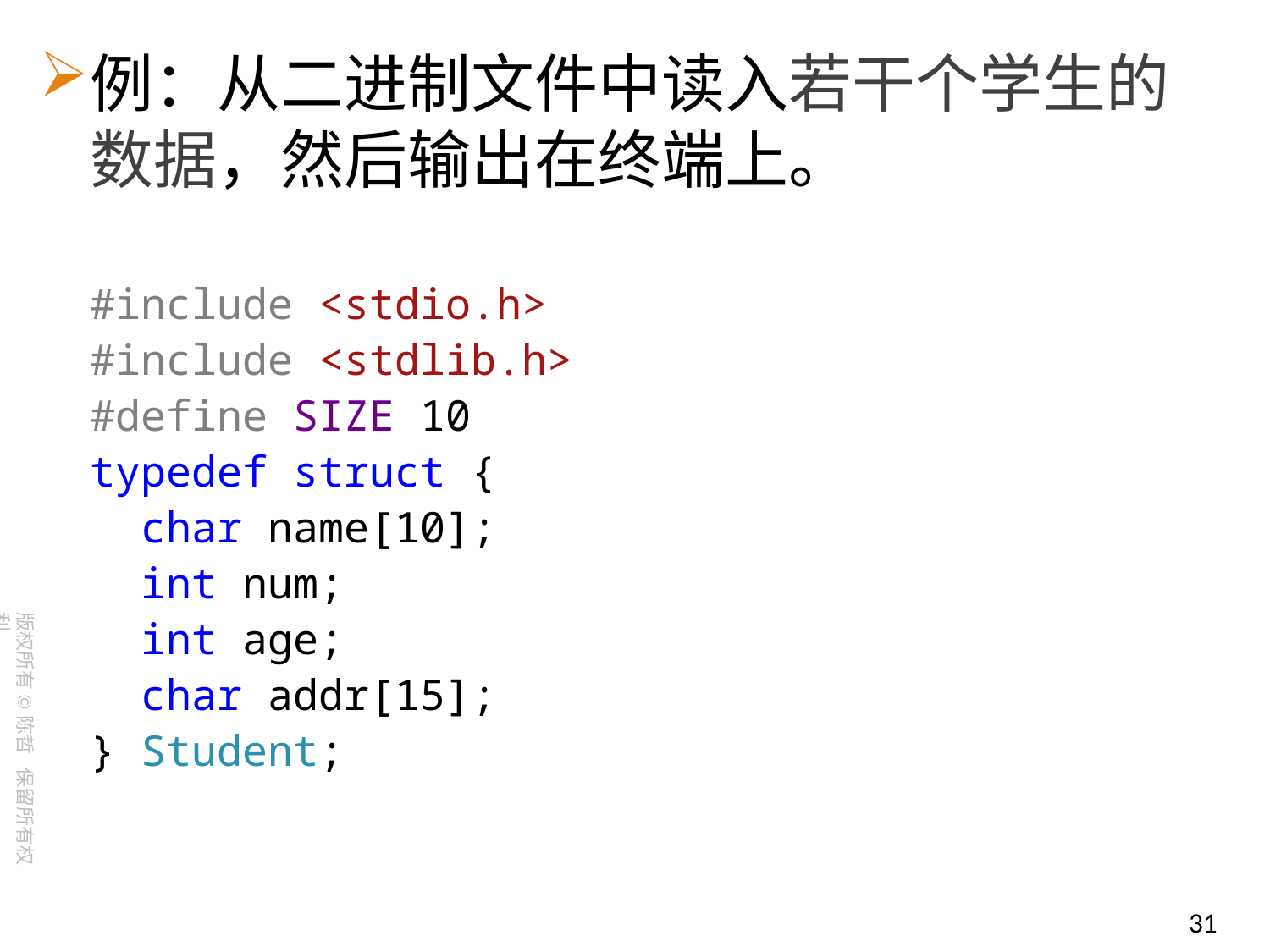

例：从二进制文件中读入若干个学生的数据，然后输出在终端上。

#include <stdio.h>
#include <stdlib.h>
#define SIZE 10
typedef struct {
  char name[10];
  int num;
  int age;
  char addr[15];
} Student;
31